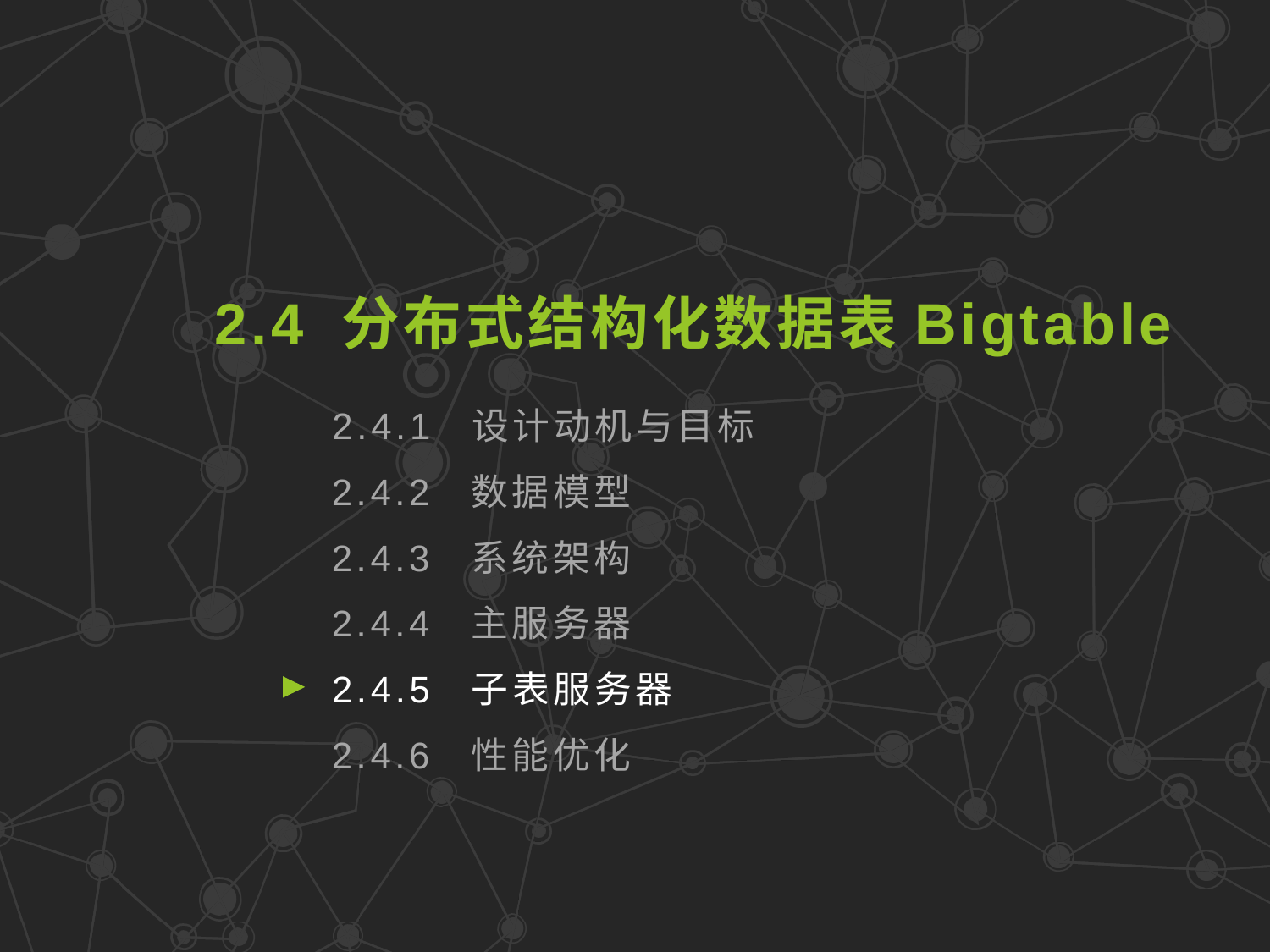

2.4 分布式结构化数据表Bigtable
2.4.1  设计动机与目标
2.4.2  数据模型
2.4.3  系统架构
2.4.4  主服务器
2.4.5  子表服务器

2.4.6  性能优化